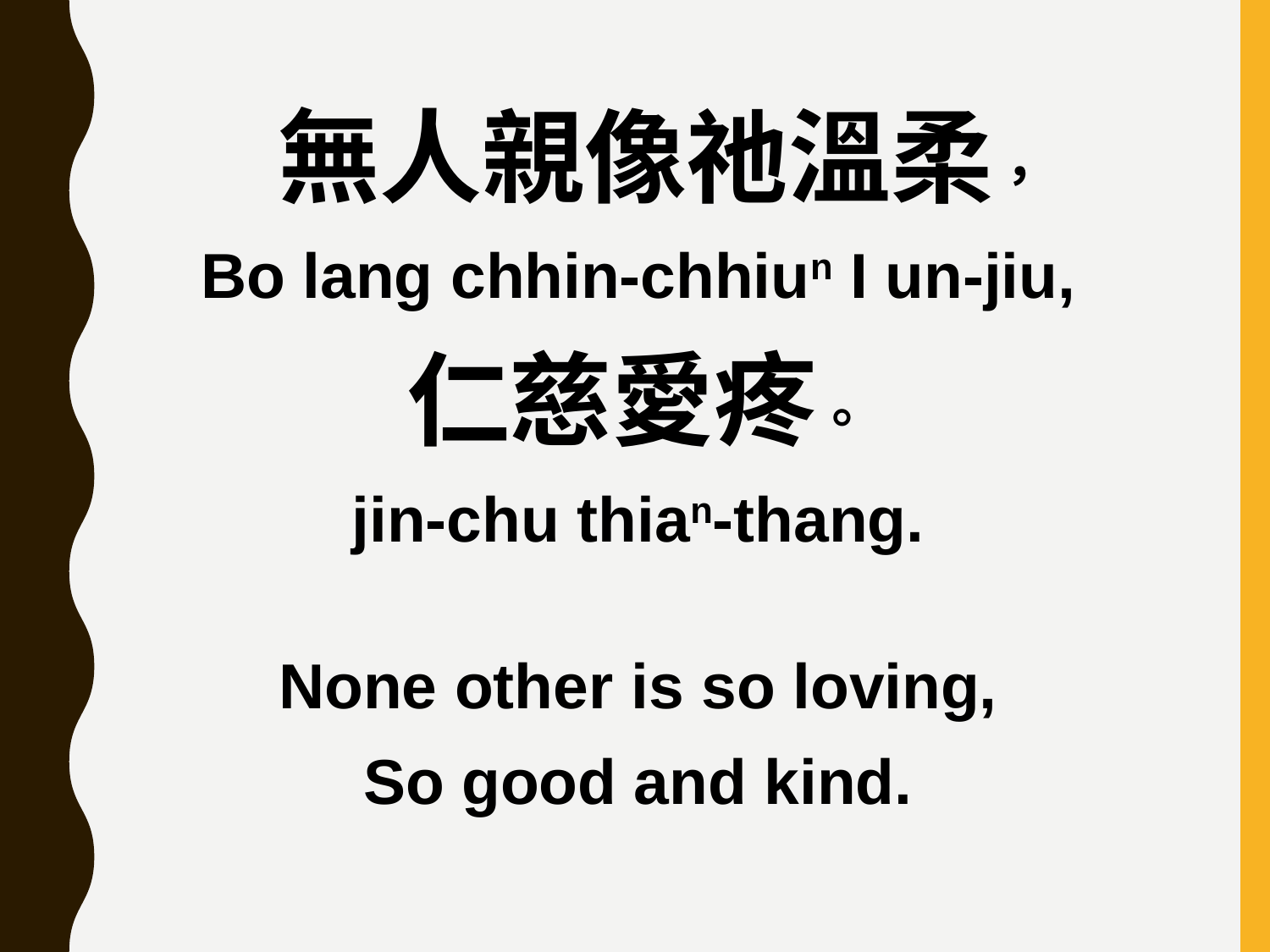

無人親像祂溫柔，
Bo lang chhin-chhiun I un-jiu,
仁慈愛疼。
jin-chu thian-thang.

None other is so loving,
So good and kind.